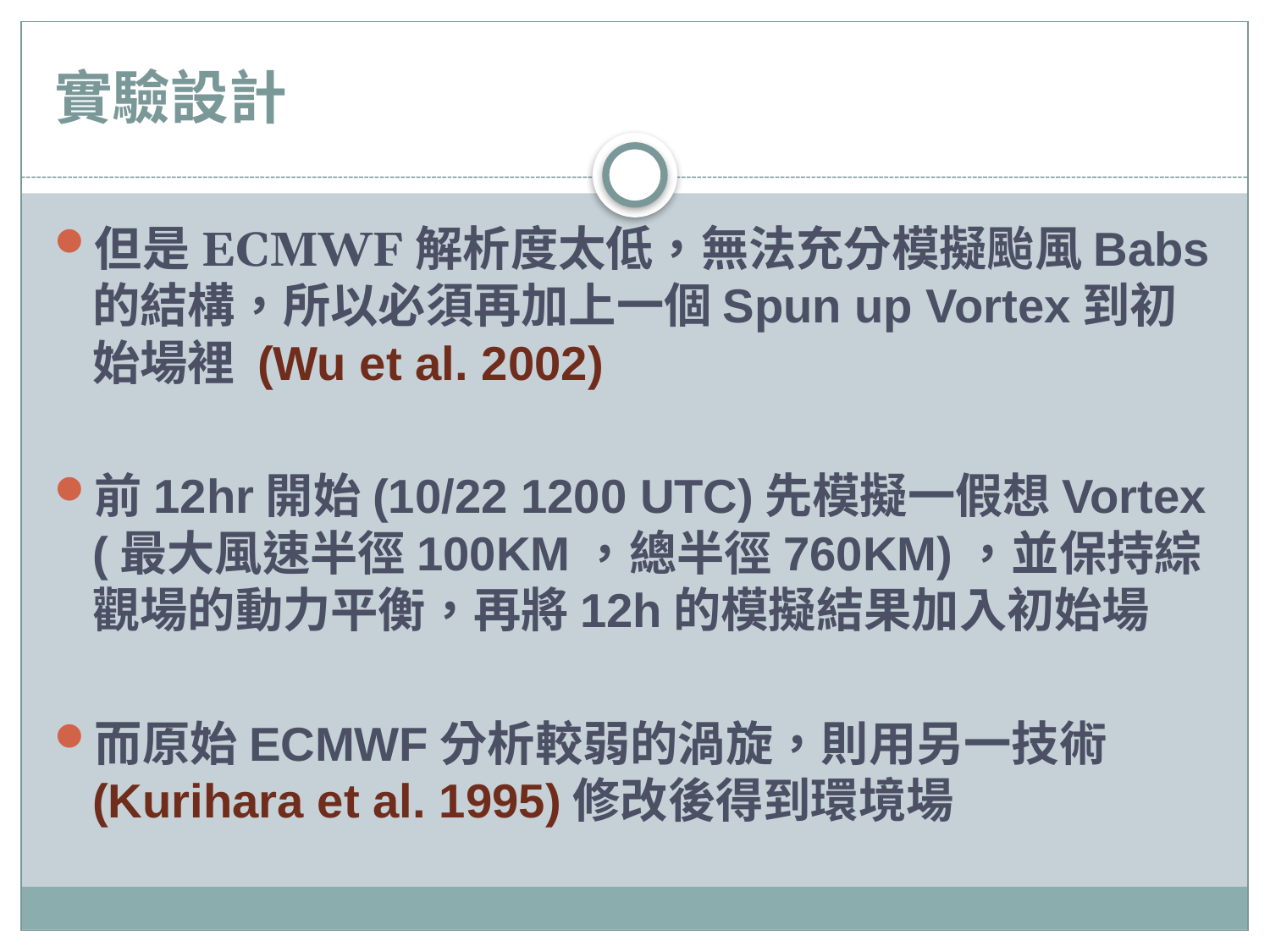

# 實驗設計
但是ECMWF解析度太低，無法充分模擬颱風Babs的結構，所以必須再加上一個Spun up Vortex到初始場裡 (Wu et al. 2002)

前12hr開始(10/22 1200 UTC)先模擬一假想Vortex (最大風速半徑100KM，總半徑760KM)，並保持綜觀場的動力平衡，再將12h的模擬結果加入初始場

而原始ECMWF分析較弱的渦旋，則用另一技術(Kurihara et al. 1995)修改後得到環境場